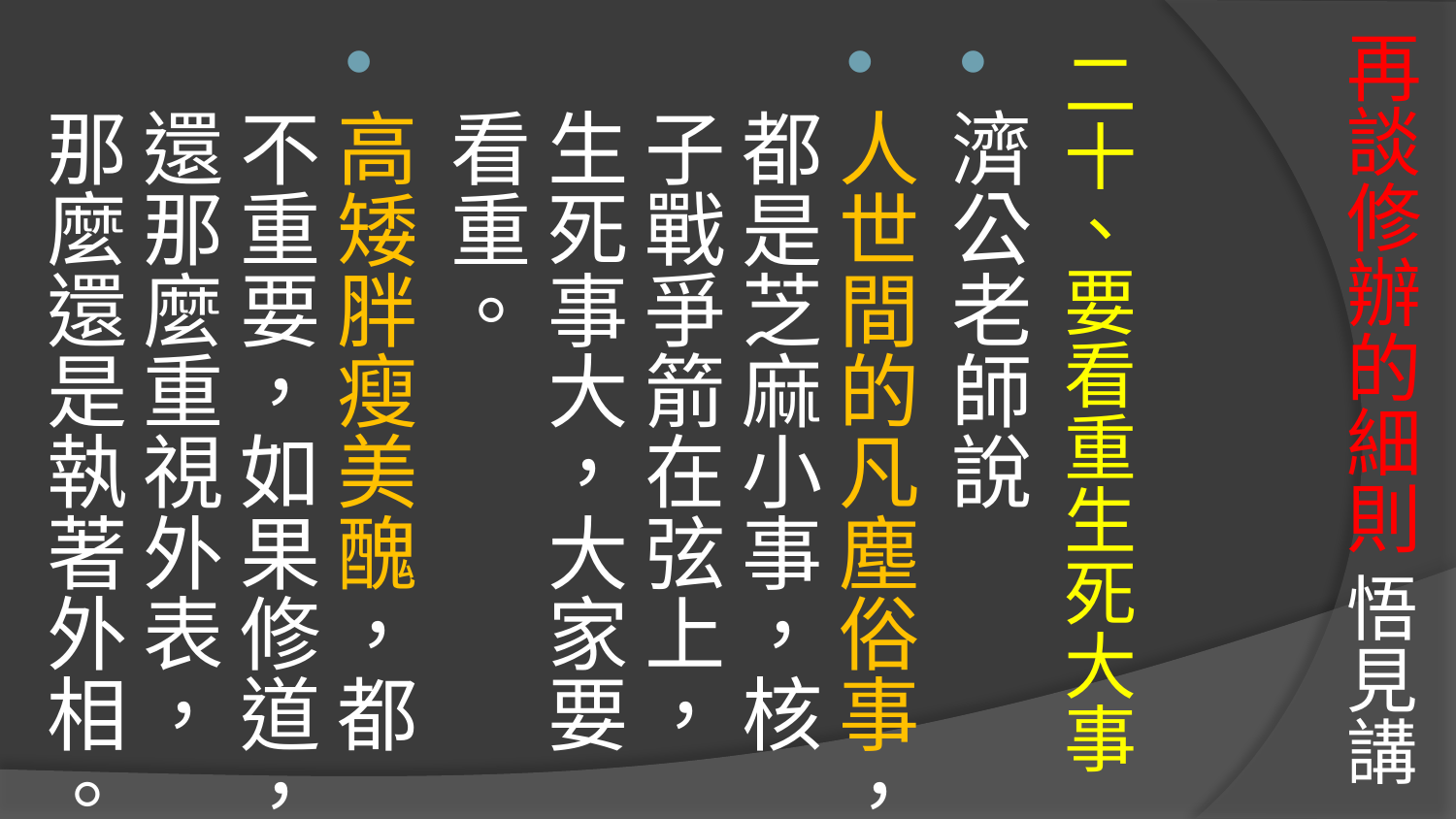

# 再談修辦的細則 悟見講
二十、要看重生死大事
濟公老師說
人世間的凡塵俗事，都是芝麻小事，核子戰爭箭在弦上，生死事大，大家要看重。
高矮胖瘦美醜，都不重要，如果修道，還那麼重視外表，那麼還是執著外相。